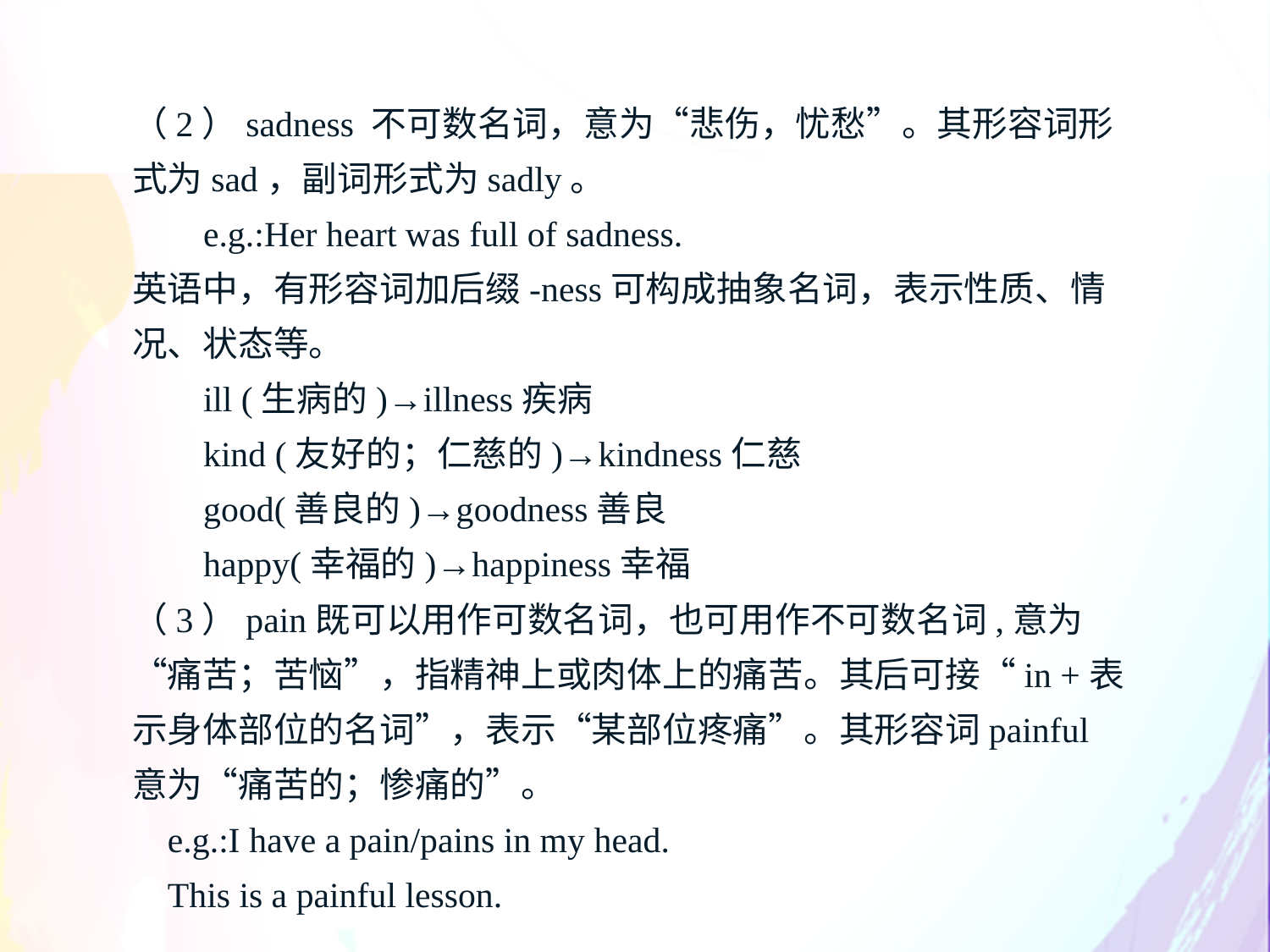

（2）sadness 不可数名词，意为“悲伤，忧愁”。其形容词形式为sad，副词形式为sadly。
        e.g.:Her heart was full of sadness.
英语中，有形容词加后缀-ness可构成抽象名词，表示性质、情况、状态等。
        ill (生病的)→illness疾病
        kind (友好的；仁慈的)→kindness仁慈
        good(善良的)→goodness善良
        happy(幸福的)→happiness幸福
（3）pain既可以用作可数名词，也可用作不可数名词,意为“痛苦；苦恼”，指精神上或肉体上的痛苦。其后可接“in +表示身体部位的名词”，表示“某部位疼痛”。其形容词painful 意为“痛苦的；惨痛的”。
    e.g.:I have a pain/pains in my head.
    This is a painful lesson.